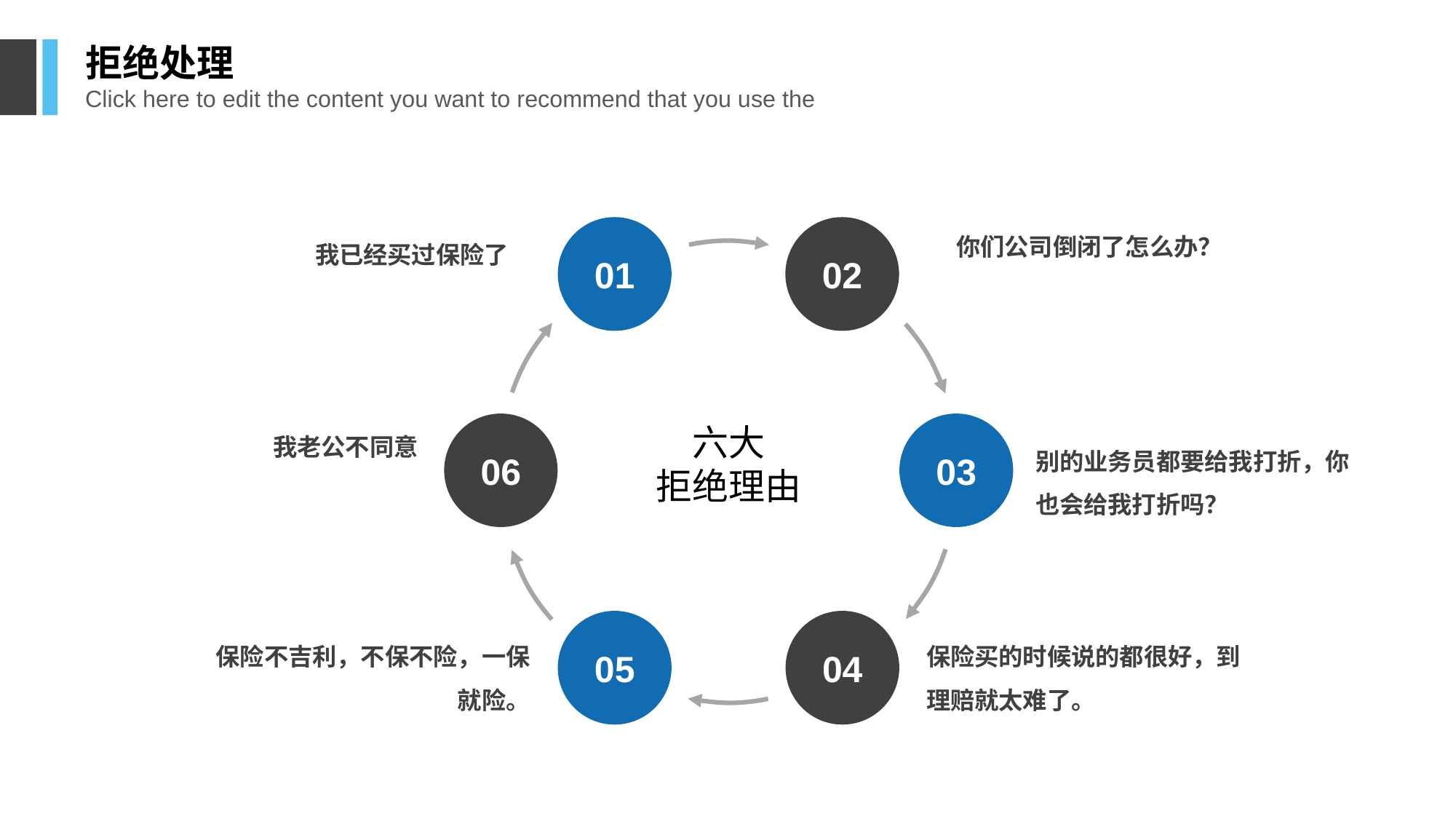

拒绝处理
Click here to edit the content you want to recommend that you use the
01
02
你们公司倒闭了怎么办？
我已经买过保险了

六大
拒绝理由
06
03
别的业务员都要给我打折，你也会给我打折吗？
我老公不同意
05
04
保险不吉利，不保不险，一保就险。
保险买的时候说的都很好，到理赔就太难了。